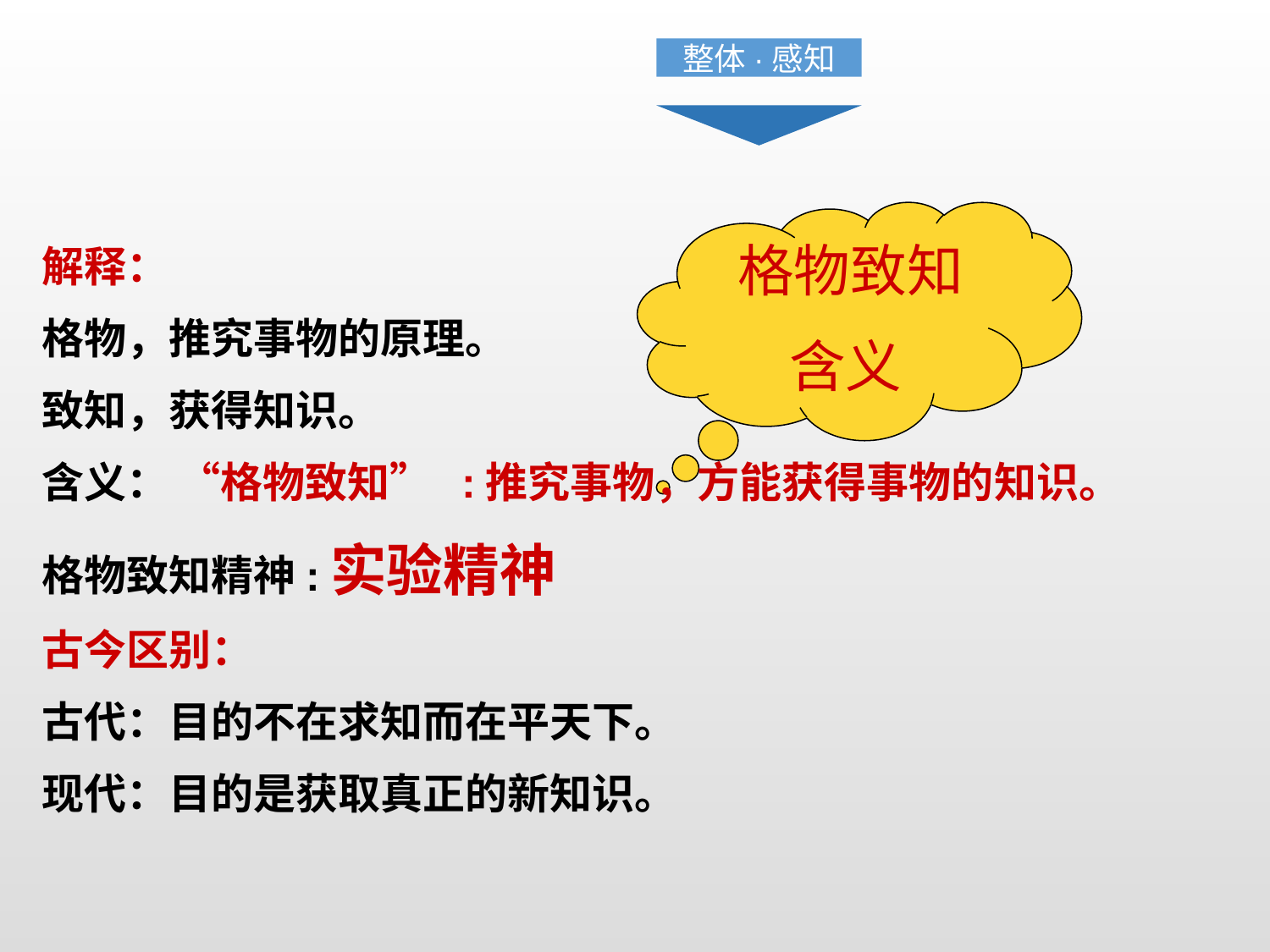

整体·感知

格物致知
   含义
解释：
格物，推究事物的原理。
致知，获得知识。
含义： “格物致知”  :推究事物，方能获得事物的知识。
格物致知精神:实验精神
古今区别：
古代：目的不在求知而在平天下。
现代：目的是获取真正的新知识。